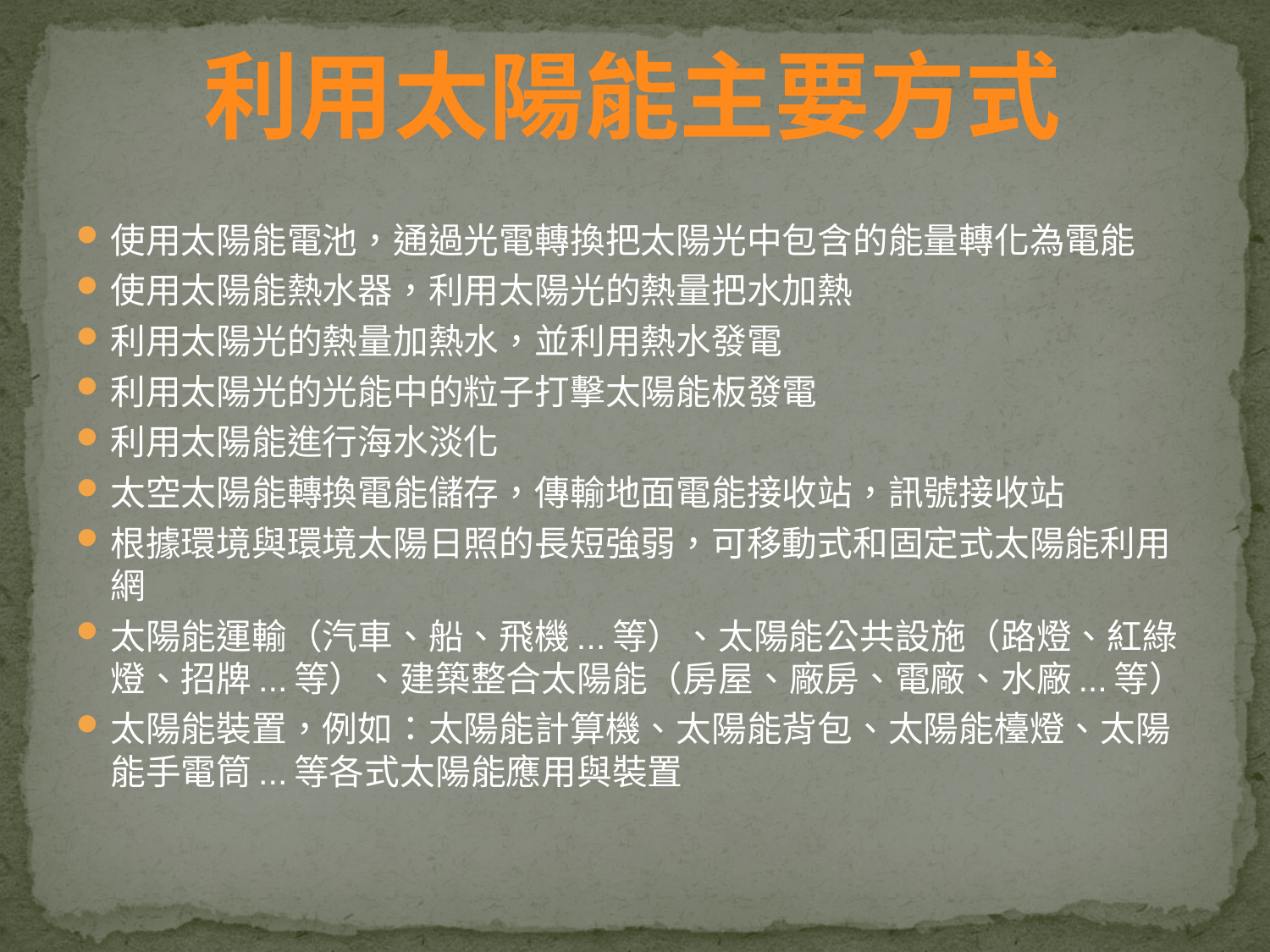

利用太陽能主要方式

使用太陽能電池，通過光電轉換把太陽光中包含的能量轉化為電能
使用太陽能熱水器，利用太陽光的熱量把水加熱
利用太陽光的熱量加熱水，並利用熱水發電
利用太陽光的光能中的粒子打擊太陽能板發電
利用太陽能進行海水淡化
太空太陽能轉換電能儲存，傳輸地面電能接收站，訊號接收站
根據環境與環境太陽日照的長短強弱，可移動式和固定式太陽能利用網
太陽能運輸（汽車、船、飛機...等）、太陽能公共設施（路燈、紅綠燈、招牌...等）、建築整合太陽能（房屋、廠房、電廠、水廠...等）
太陽能裝置，例如：太陽能計算機、太陽能背包、太陽能檯燈、太陽能手電筒...等各式太陽能應用與裝置